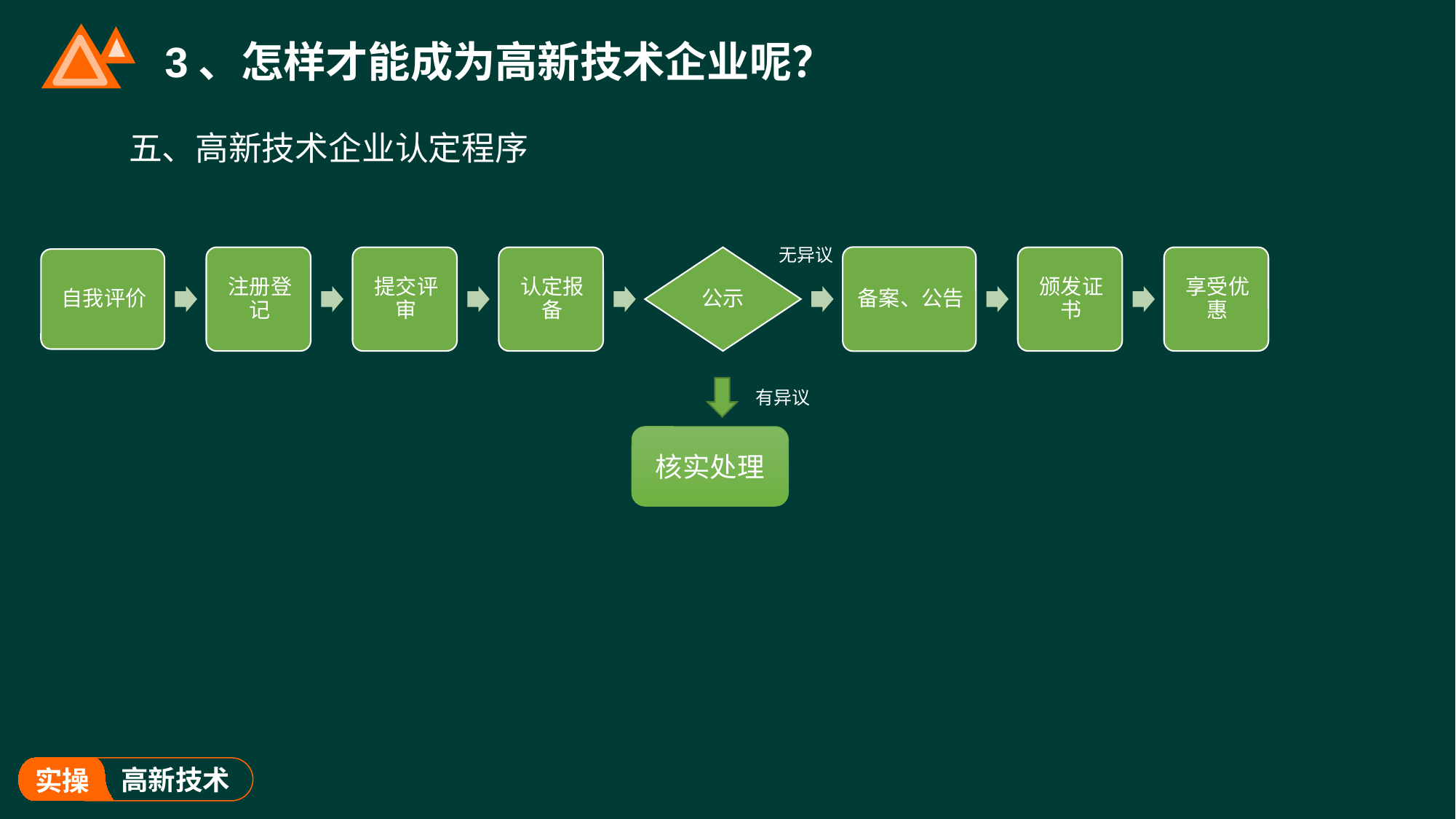

# 3、怎样才能成为高新技术企业呢？
自我评价

注册登记

提交评审

认定报备

公示

备案、公告

颁发证书

享受优惠
五、高新技术企业认定程序

无异议
有异议

核实处理